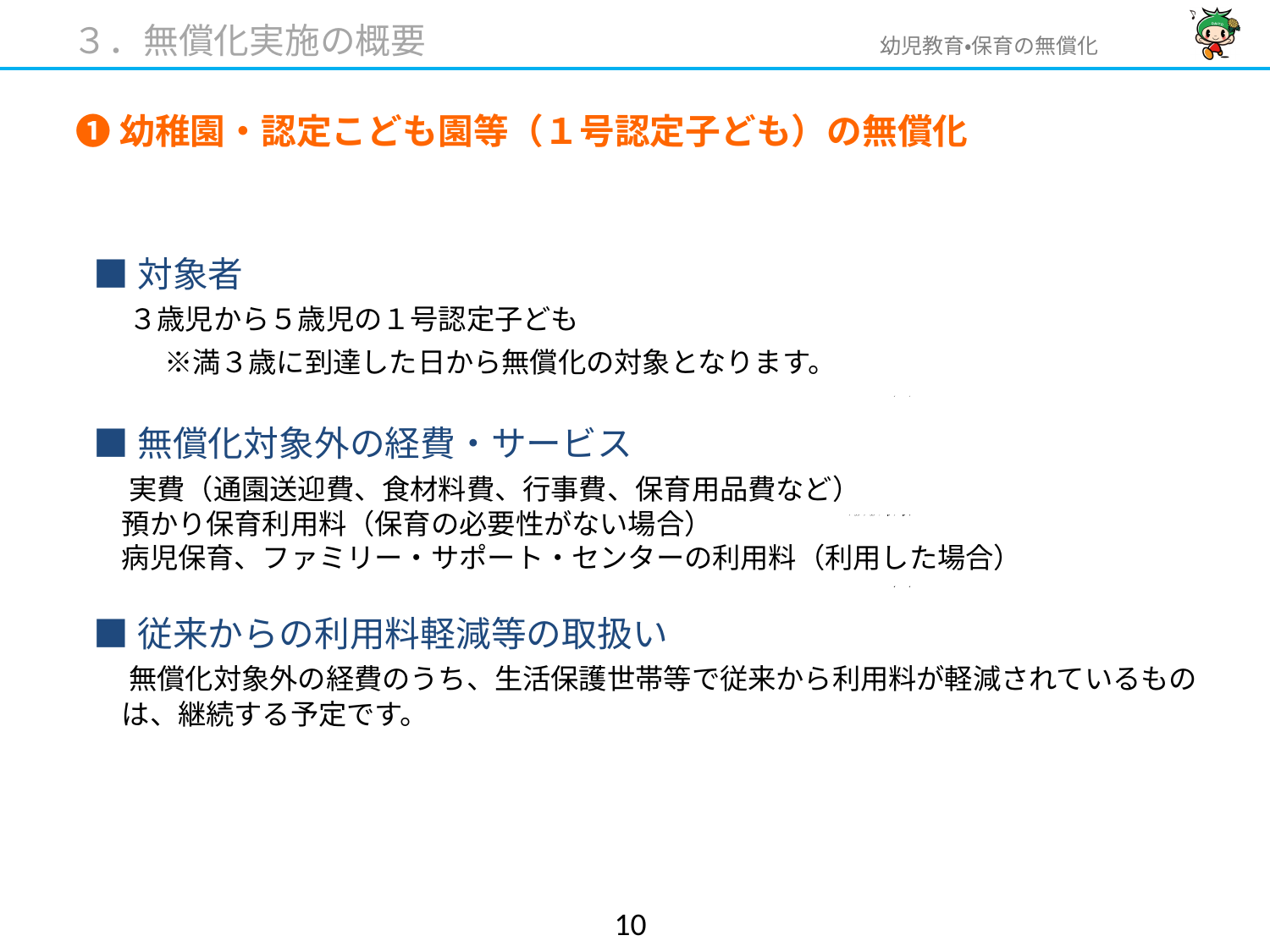

３．無償化実施の概要

# ➊幼稚園・認定こども園等（１号認定子ども）の無償化
■対象者
　３歳児から５歳児の１号認定子ども
　　※満３歳に到達した日から無償化の対象となります。

■無償化対象外の経費・サービス
　実費（通園送迎費、食材料費、行事費、保育用品費など）
　預かり保育利用料（保育の必要性がない場合）
　病児保育、ファミリー・サポート・センターの利用料（利用した場合）

■従来からの利用料軽減等の取扱い
　無償化対象外の経費のうち、生活保護世帯等で従来から利用料が軽減されているもの
　は、継続する予定です。

10